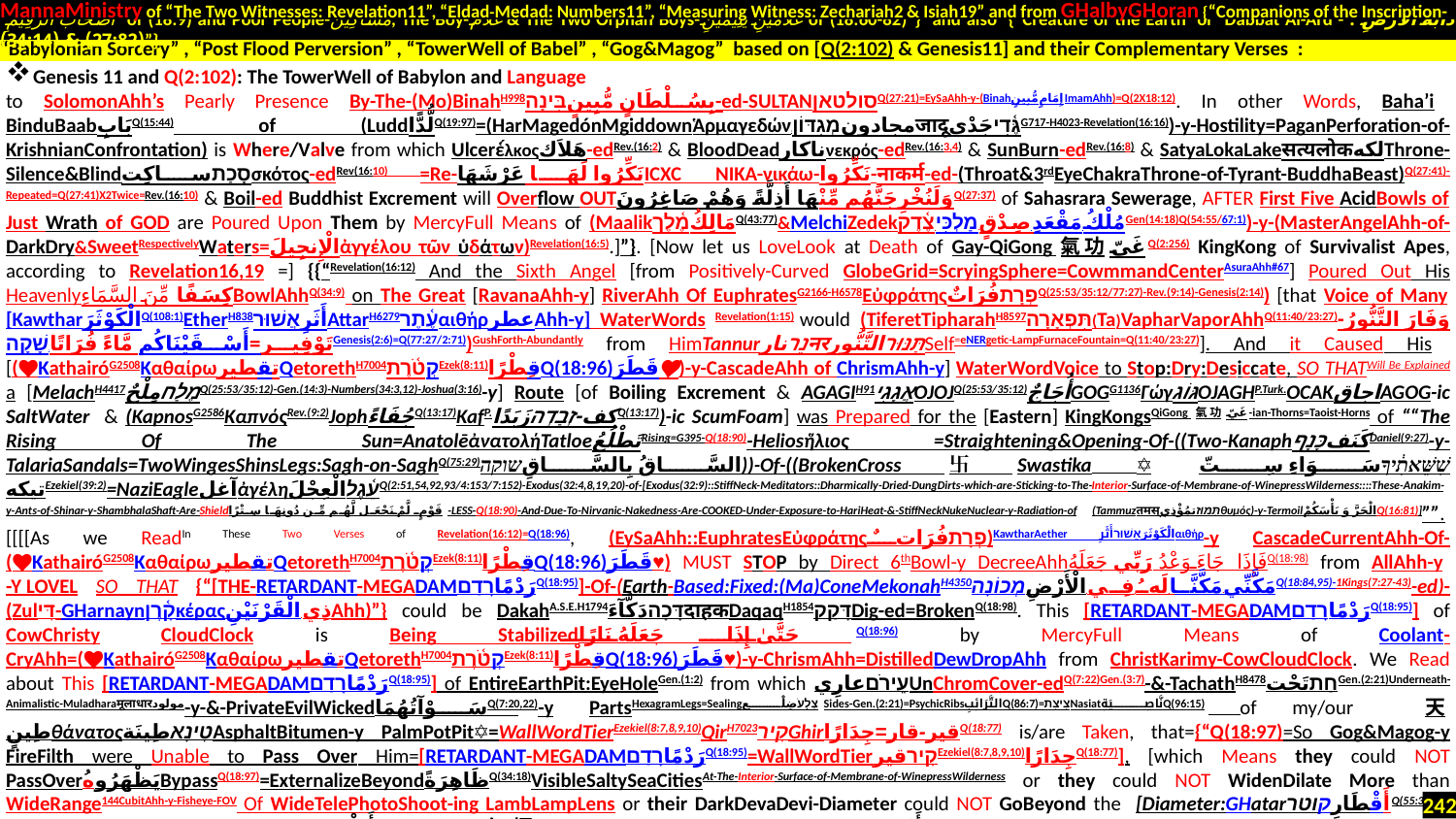

MannaMinistry of “The Two Witnesses: Revelation11”, “Eldad-Medad: Numbers11”, “Measuring Witness: Zechariah2 & Isiah19” and from GHalbyGHoran {“Companions of the Inscription-
 أَصْحَابَ الرَّقِيمِ  of (18:9) and Poor People-مَسَاكِينَ, The Boy-غُلَامُ & The Two Orphan Boys-غُلَامَيْنِ يَتِيمَيْنِ of (18:60-82)”}  and also  {“Creature of the Earth  or  Dabbat Al-Ard - دَابَّةُ الْأَرْضِ : (27:82) & (34:14)”}
.
Genesis 11 and Q(2:102): The TowerWell of Babylon and Language
to SolomonAhh’s Pearly Presence By-The-(Mo)BinahH998بِسُلْطَانٍ مُّبِينٍבִּינָה-ed-SULTANסולטאןQ(27:21)=EySaAhh-y-(Binahإِمَامٍ مُّبِينٍImamAhh)=Q(2X18:12). In other Words, Baha’i BinduBaabبَابِQ(15:44) of (LuddلُّدًّاQ(19:97)=(HarMagedónMgiddownἉρμαγεδών:مجادونמְגִדּוֹןजादूגֶּ֫דִיجَدْيG717-H4023-Revelation(16:16))-y-Hostility=PaganPerforation-of-KrishnianConfrontation) is Where/Valve from which Ulcerἕλκοςهَلاَك-edRev.(16:2) & BloodDeadناکارνεκρός-edRev.(16:3,4) & SunBurn-edRev.(16:8) & SatyaLokaLakeसत्यलोकلکهThrone-Silence&Blindסָכַתساكِتσκότος-edRev(16:10) =Re-نَكِّرُوا لَهَا عَرْشَهَاICXC NIKA-νικάω-نَكِّرُوا-नाकर्म-ed-(Throat&3rdEyeChakraThrone-of-Tyrant-BuddhaBeast)Q(27:41)-Repeated=Q(27:41)X2Twice=Rev.(16:10) & Boil-ed Buddhist Excrement will Overflow OUTوَلَنُخْرِجَنَّهُم مِّنْهَا أَذِلَّةً وَهُمْ صَاغِرُونَQ(27:37) of Sahasrara Sewerage, AFTER First Five AcidBowls of Just Wrath of GOD are Poured Upon Them by MercyFull Means of (Maalikمَالِكُמֶ֫לֶךQ(43:77)&MelchiZedekمُلْكُ مَقْعَدِ صِدْقٍ.מַלְכִּי־צֶ֫דֶקGen(14:18)Q(54:55/67:1))-y-(MasterAngelAhh-of-DarkDry&SweetRespectivelyWaters=الْإِنجِيلَἀγγέλου τῶν ὑδάτων)Revelation(16:5).]”}. [Now let us LoveLook at Death of Gay-QiGong氣功غَيّQ(2:256) KingKong of Survivalist Apes, according to Revelation16,19 =] {{“Revelation(16:12) And the Sixth Angel [from Positively-Curved GlobeGrid=ScryingSphere=CowmmandCenterAsuraAhh#67] Poured Out His Heavenlyكِسَفًا مِّنَ السَّمَاءِBowlAhhQ(34:9) on The Great [RavanaAhh-y] RiverAhh Of EuphratesG2166-H6578ΕὐφράτηςפְרָתفُرَاتٌQ(25:53/35:12/77:27)-Rev.(9:14)-Genesis(2:14)) [that Voice of Many [KawtharالْكَوْثَرَQ(108:1)EtherH838أَثَرِאֲשׁוּרAttarH6279עֶ֫תֶרαιθήρعطرAhh-y] WaterWords Revelation(1:15).would (TiferetTipharahH8597תִּפְאָרָה(Ta)VapharVaporAhhQ(11:40/23:27)وَفَارَ التَّنُّورُ-تَوْفِير=أَسْقَيْنَاكُم مَّاءً فُرَاتًا.שָׁקָהGenesis(2:6)=Q(77:27/2:71))GushForth-Abundantly from HimTannurנֵרنارनरתַּנּוּרالتَّنُّورSelf=eNERgetic-LampFurnaceFountain=Q(11:40/23:27)]. And it Caused His [(♥KathairóG2508ΚαθαίρωتقطیرQetorethH7004קְטֹ֫רֶתEzek(8:11)قِطْرًاQ(18:96)قَطَرَ♥)-y-CascadeAhh of ChrismAhh-y] WaterWordVoice to Stop:Dry:Desiccate, SO THATWill Be Explained a [MelachH4417מֶלַחمِلْحٌQ(25:53/35:12)-Gen.(14:3)-Numbers(34:3,12)-Joshua(3:16)-y] Route [of Boiling Excrement & AGAGIH91אֲגָגִיOJOJQ(25:53/35:12)أُجَاجٌGOGG1136ΓώγגּוֹגOJAGHP.Turk.OCAKاجاقAGOG-ic SaltWater  & (KapnosG2586KαπνόςRev.(9:2)JophجُفَاءًQ(13:17)KafP.کف-זְבַדְהزَبَدًاQ(13:17))-ic ScumFoam] was Prepared for the [Eastern] KingKongsQiGong氣功غَيّ-ian-Thorns=Taoist-Horns of ““The Rising Of The Sun=AnatolēἀνατολήTatloeتَطْلُعُRising=G395-Q(18:90)-Heliosἥλιος =Straightening&Opening-Of-((Two-KanaphكَنَفכָּנָףDaniel(9:27)-y-TalariaSandals=TwoWingesShinsLegs:Sagh-on-SaghQ(75:29)السَّاقُ بِالسَّاقِשוקה))-Of-((BrokenCross卐Swastika ✡ שִׁשֵּׁאתִ֔יךָسَوَاءِ سِتّ تیکهEzekiel(39:2)=NaziEagleآغلἀγέληעֵ֫גֶלالْعِجْلَQ(2:51,54,92,93/4:153/7:152)-Exodus(32:4,8,19,20)-of-[Exodus(32:9)::StiffNeck-Meditators::Dharmically-Dried-DungDirts-which-are-Sticking-to-The-Interior-Surface-of-Membrane-of-WinepressWilderness::::These-Anakim-y-Ants-of-Shinar-y-ShambhalaShaft-Are-Shieldقَوْمٍ لَّمْ نَجْعَل لَّهُم مِّن دُونِهَا سِتْرًا-LESS-Q(18:90)-And-Due-To-Nirvanic-Nakedness-Are-COOKED-Under-Exposure-to-HariHeat-&-StiffNeckNukeNuclear-y-Radiation-of. (Tammuzतमस्תַּמּוּזتمُؤْذِيθυμός)-y-Termoilالْحَرَّ وَ بَأْسَكُمْQ(16:81)]””. [[[[As we ReadIn These Two Verses of Revelation(16:12)=Q(18:96), (EySaAhh::EuphratesΕὐφράτηςפְרָתفُرَاتٌ)KawtharAether الْكَوْثَرَאֲשׁוּרأَثَرِαιθήρ-y CascadeCurrentAhh-Of-(♥KathairóG2508ΚαθαίρωتقطیرQetorethH7004קְטֹ֫רֶתEzek(8:11)قِطْرًاQ(18:96)قَطَرَ♥) MUST STOP by Direct 6thBowl-y DecreeAhhفَإِذَا جَاءَ وَعْدُ رَبِّي جَعَلَهُQ(18:98) from AllAhh-y LoveLord SO THAT {“[THE-RETARDANT-MEGADAMرَدْمًاרָדַםQ(18:95)]-Of-(Earth-Based:Fixed:(Ma)ConeMekonahH4350مَكَّنِّي.مَكَّنَّا لَهُ فِي الْأَرْضِמְכוֹנָהQ(18:84,95)-1Kings(7:27-43)-ed)-(Zulדִּי-GHarnaynקָ֫רֶןκέραςذِي الْقَرْنَيْنِAhh)”} could be DakahA.S.E.H1794דָּכָהدَكَّآءَदाहकDaqaqH1854דָּקַקDig-ed=BrokenQ(18:98). This [RETARDANT-MEGADAMرَدْمًاרָדַםQ(18:95)] of CowChristy CloudClock is Being Stabilizedحَتَّىٰ إِذَا جَعَلَهُ نَارًاQ(18:96) by MercyFull Means of Coolant-CryAhh=(♥KathairóG2508ΚαθαίρωتقطیرQetorethH7004קְטֹ֫רֶתEzek(8:11)قِطْرًاQ(18:96)قَطَرَ♥)-y-ChrismAhh=DistilledDewDropAhh from ChristKarimy-CowCloudClock. We Read about This [RETARDANT-MEGADAMرَدْمًاרָדַםQ(18:95)] of EntireEarthPit:EyeHoleGen.(1:2) from which עֵירֹםعارِيUnChromCover-edQ(7:22)Gen.(3:7)-&-TachathH8478חַתتَحْتGen.(2:21)Underneath-Animalistic-Muladharaमूलाधारمولود-y-&-PrivateEvilWickedسَوْآتُهُمَاQ(7:20,22)-y PartsHexagramLegs=Sealingצְלָעֹضِلْع Sides-Gen.(2:21)=PsychicRibsالتَّرَائِبِQ(86:7)=צִיצִתNasiatنَّاصِيَةِQ(96:15). of my/our 天طِينٍθάνατοςטִינָאطِينَةAsphaltBitumen-y PalmPotPit✡=WallWordTierEzekiel(8:7,8,9,10)QirH7023קִירGhirقیر-قار=جِدَارًاQ(18:77) is/are Taken, that={“Q(18:97)=So Gog&Magog-y FireFilth were Unable to Pass Over Him=[RETARDANT-MEGADAMرَدْمًاרָדַםQ(18:95)=WallWordTierקִירقیرEzekiel(8:7,8,9,10)جِدَارًاQ(18:77)], [which Means they could NOT PassOverيَظْهَرُوهُBypassQ(18:97)=ExternalizeBeyondظَاهِرَةًQ(34:18)VisibleSaltySeaCitiesAt-The-Interior-Surface-of-Membrane-of-WinepressWilderness or they could NOT WidenDilate More than WideRange144CubitAhh-y-Fisheye-FOV Of WideTelePhotoShoot-ing LambLampLens or their DarkDevaDevi-Diameter could NOT GoBeyond the  [Diameter:GHatarأَقْطَارِקוטרQ(55:33)of PrithvicPotPit=TripThroposθρωποςأَطْرَافِهَاQ(13:41/21:44)-y 無極VaginalWidth       of   EmptyEvilEye:امْرَأَةًGaiaGapGardenQ(27:23):HellLadyQ(50:30)] Who       is      (TiedLimitedMarried::ContainedCoupled::NaqashH5367נָקַשׁنَنقُصُهَاQ(13:41/21:44)-ed)=LoopRingFenceהָלַך-هَلَك-حلقه-edZech.(1:11)Mat.(21:33) with MaalikQ(43:77)HusbandAhh=
“Babylonian Sorcery” , “Post Flood Perversion” , “TowerWell of Babel” , “Gog&Magog”  based on [Q(2:102) & Genesis11] and their Complementary Verses  :
242